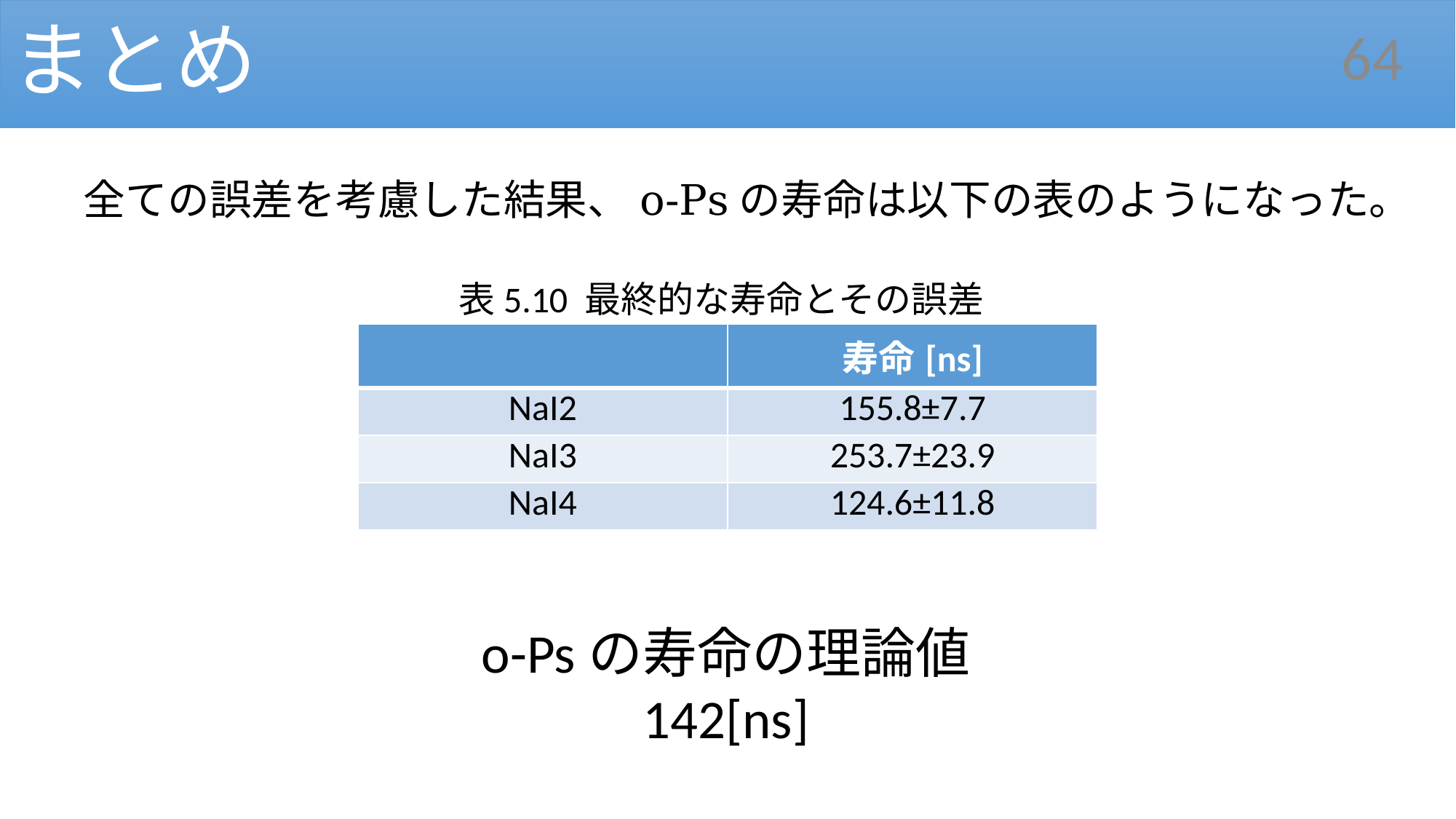

# まとめ
64
全ての誤差を考慮した結果、o-Psの寿命は以下の表のようになった。
表5.10 最終的な寿命とその誤差
|  | 寿命[ns] |
| --- | --- |
| NaI2 | 155.8±7.7 |
| NaI3 | 253.7±23.9 |
| NaI4 | 124.6±11.8 |
o-Psの寿命の理論値
142[ns]